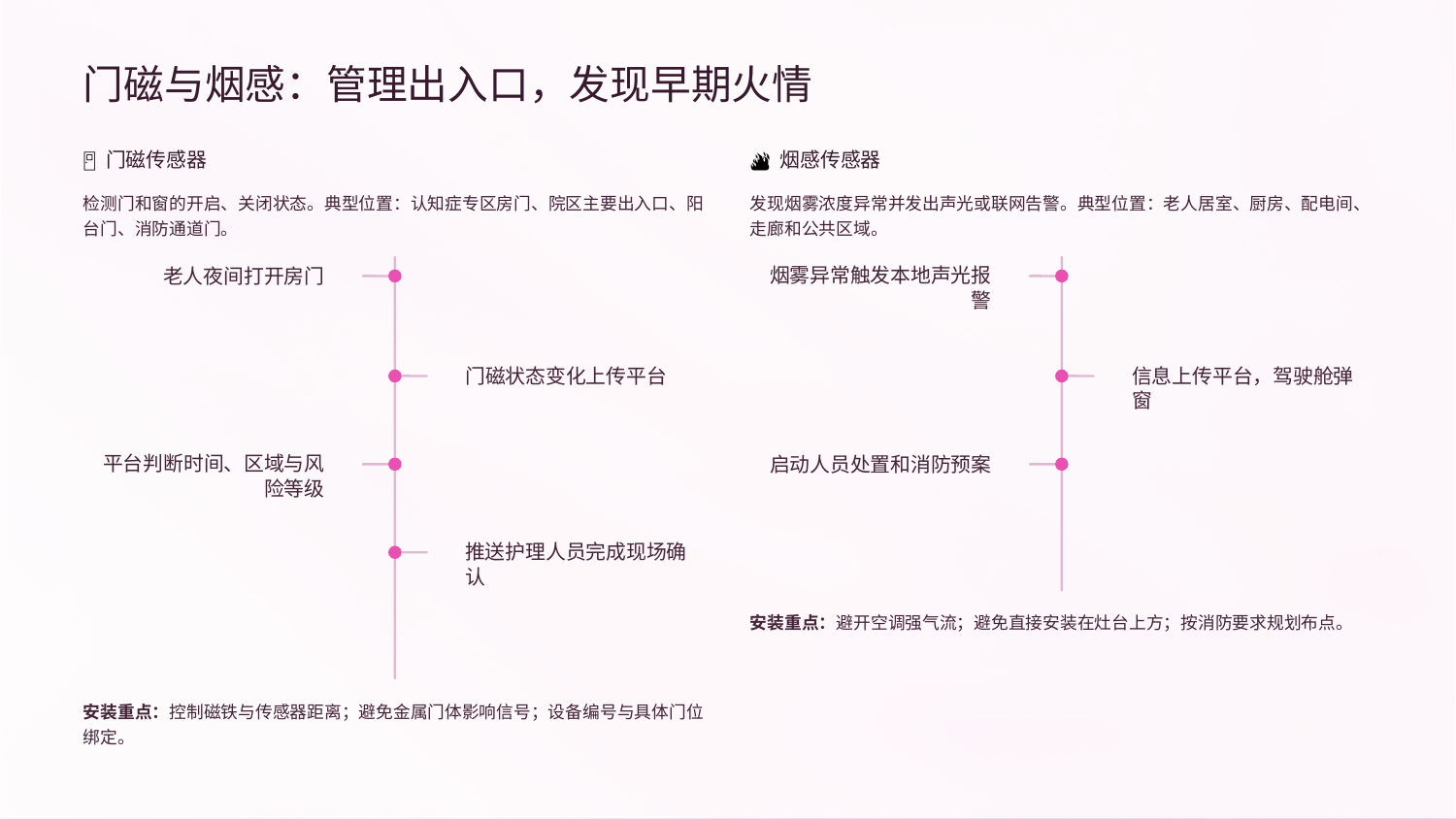

门磁与烟感：管理出入口，发现早期火情
🚪 门磁传感器
🔥 烟感传感器
检测门和窗的开启、关闭状态。典型位置：认知症专区房门、院区主要出入口、阳台门、消防通道门。
发现烟雾浓度异常并发出声光或联网告警。典型位置：老人居室、厨房、配电间、走廊和公共区域。

老人夜间打开房门
烟雾异常触发本地声光报警

门磁状态变化上传平台
信息上传平台，驾驶舱弹窗

平台判断时间、区域与风险等级
启动人员处置和消防预案

推送护理人员完成现场确认

安装重点：避开空调强气流；避免直接安装在灶台上方；按消防要求规划布点。
安装重点：控制磁铁与传感器距离；避免金属门体影响信号；设备编号与具体门位绑定。